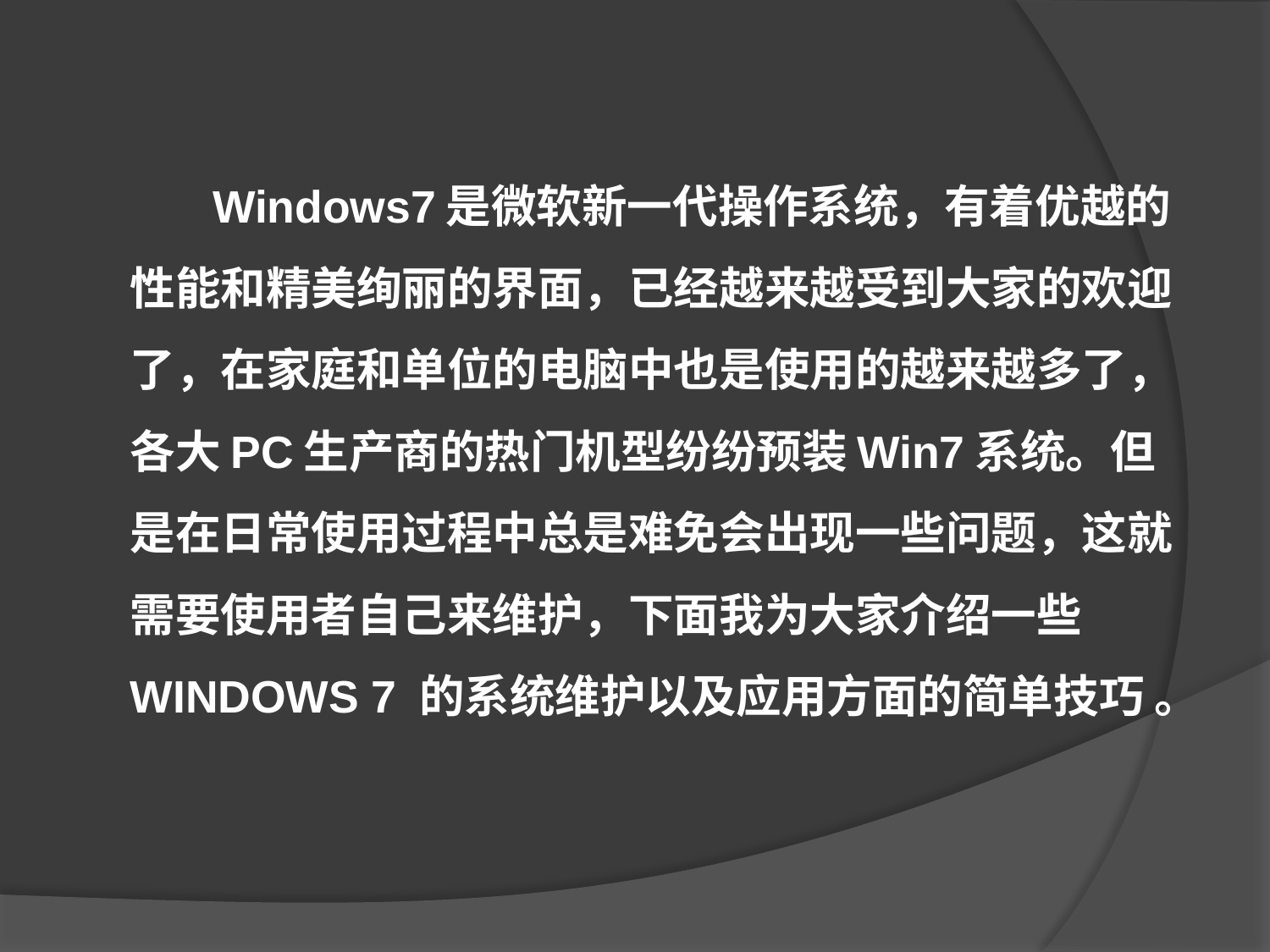

Windows7是微软新一代操作系统，有着优越的性能和精美绚丽的界面，已经越来越受到大家的欢迎了，在家庭和单位的电脑中也是使用的越来越多了，各大PC生产商的热门机型纷纷预装Win7系统。但是在日常使用过程中总是难免会出现一些问题，这就需要使用者自己来维护，下面我为大家介绍一些WINDOWS 7 的系统维护以及应用方面的简单技巧 。